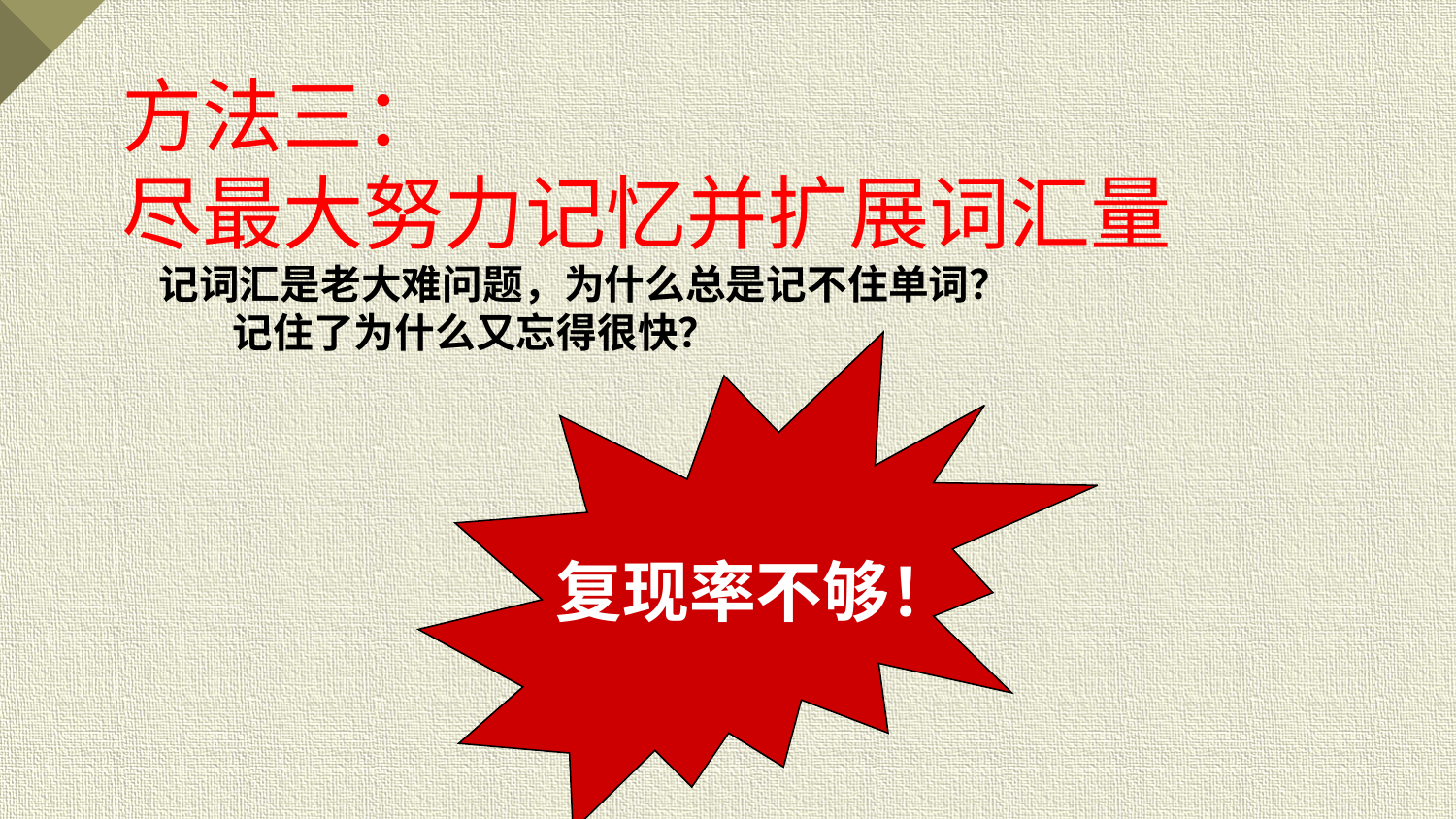

方法三：
尽最大努力记忆并扩展词汇量
   记词汇是老大难问题，为什么总是记不住单词？
           记住了为什么又忘得很快？
  复现率不够！